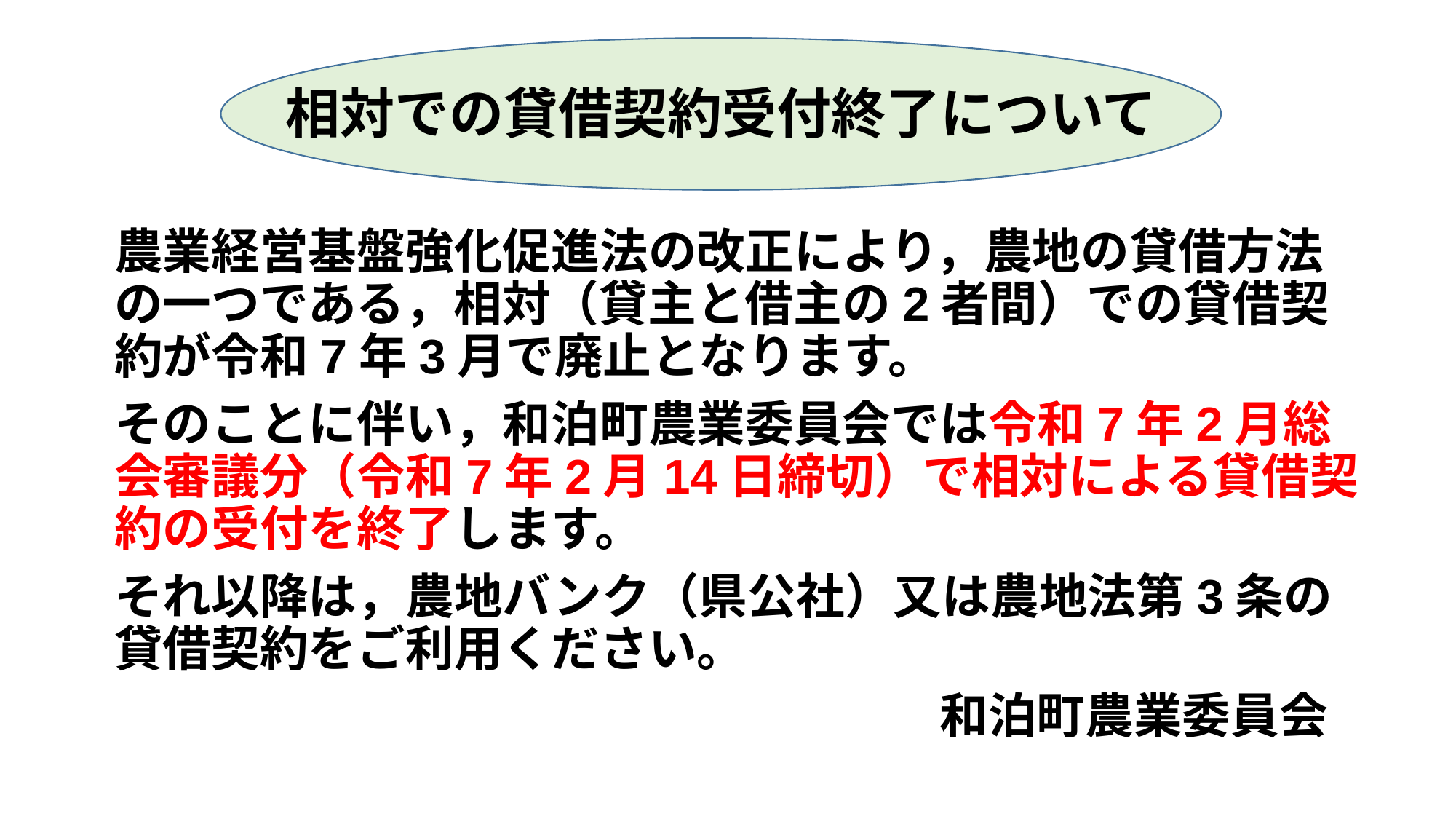

# 相対での貸借契約受付終了について
農業経営基盤強化促進法の改正により，農地の貸借方法の一つである，相対（貸主と借主の2者間）での貸借契約が令和7年3月で廃止となります。
そのことに伴い，和泊町農業委員会では令和7年2月総会審議分（令和7年2月14日締切）で相対による貸借契約の受付を終了します。
それ以降は，農地バンク（県公社）又は農地法第3条の貸借契約をご利用ください。
　　　　　　　　　　　　　　　　　和泊町農業委員会